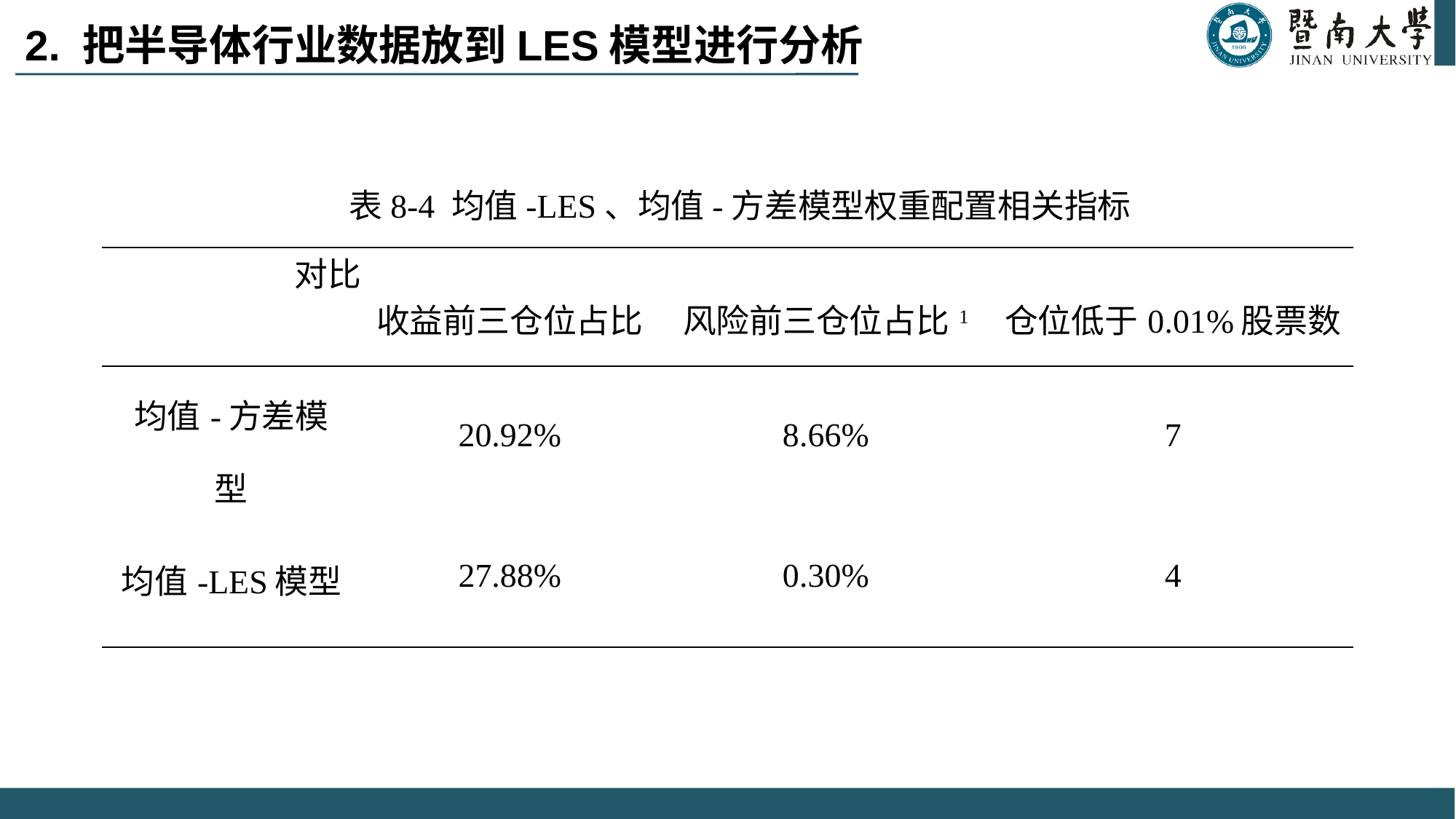

# 2. 把半导体行业数据放到LES模型进行分析
表8-4 均值-LES、均值-方差模型权重配置相关指标对比
|  | 收益前三仓位占比 | 风险前三仓位占比1 | 仓位低于0.01%股票数 |
| --- | --- | --- | --- |
| 均值-方差模型 | 20.92% | 8.66% | 7 |
| 均值-LES模型 | 27.88% | 0.30% | 4 |